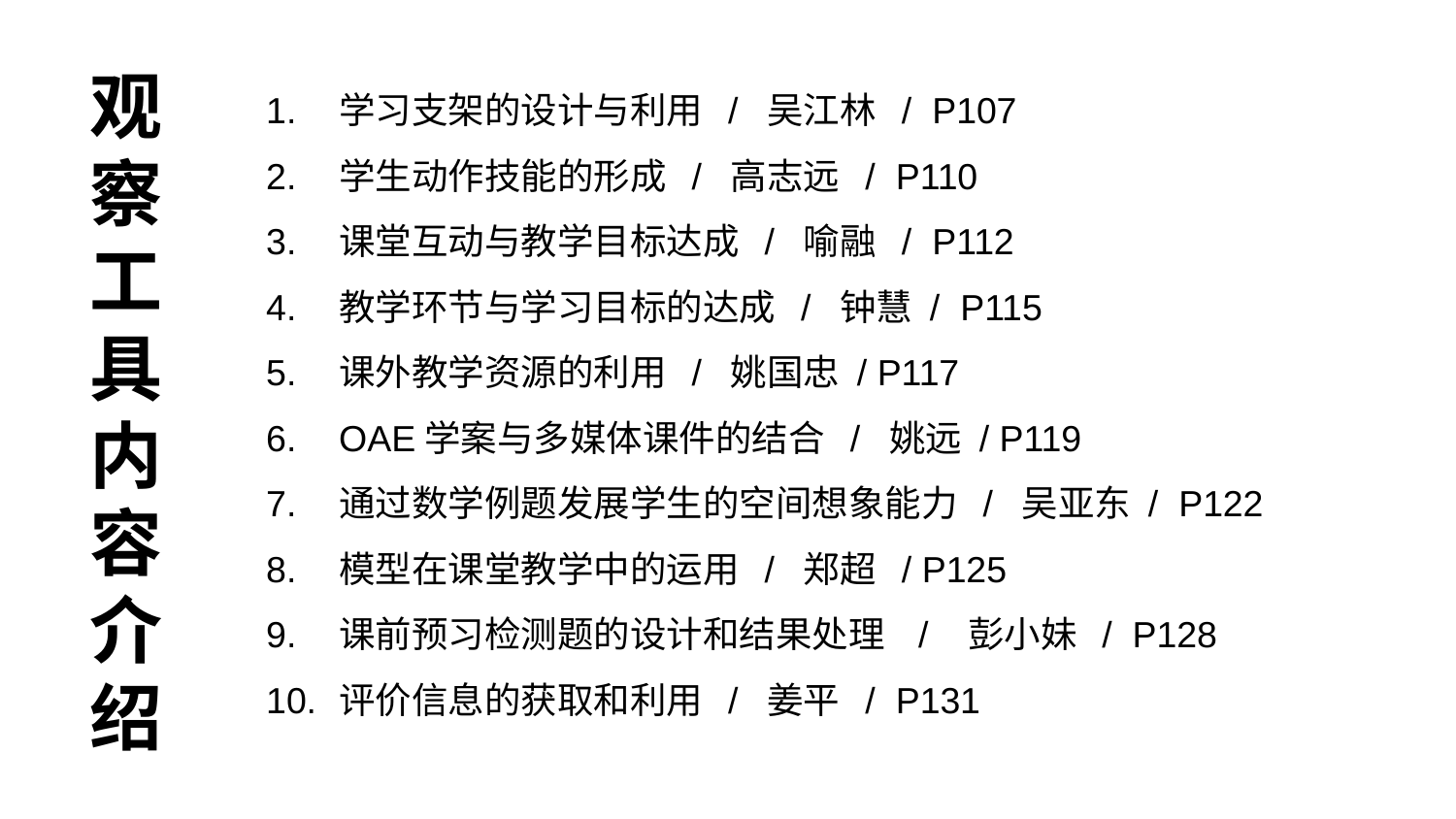

观察工具内容介绍
学习支架的设计与利用  /  吴江林  /  P107
学生动作技能的形成  /  高志远  /  P110
课堂互动与教学目标达成  /  喻融  /  P112
教学环节与学习目标的达成  /  钟慧 /  P115
课外教学资源的利用  /  姚国忠 / P117
OAE学案与多媒体课件的结合  /  姚远 / P119
通过数学例题发展学生的空间想象能力  /  吴亚东 /  P122
模型在课堂教学中的运用  /  郑超  / P125
课前预习检测题的设计和结果处理   /   彭小妹  /  P128
评价信息的获取和利用  /  姜平  /  P131